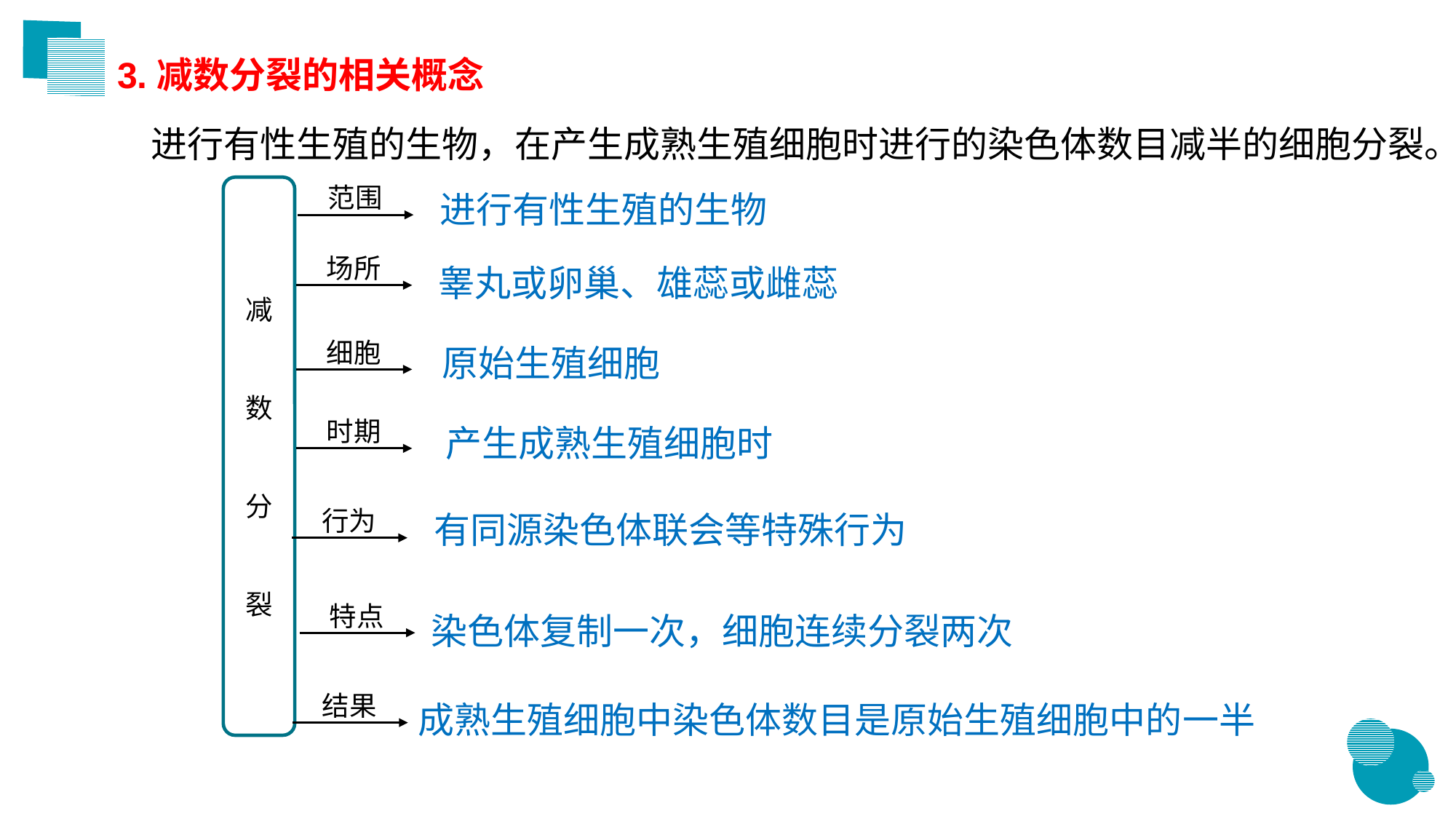

3.减数分裂的相关概念
进行有性生殖的生物，在产生成熟生殖细胞时进行的染色体数目减半的细胞分裂。
范围
减

数

分

裂
进行有性生殖的生物
场所
睾丸或卵巢、雄蕊或雌蕊
细胞
原始生殖细胞
时期
产生成熟生殖细胞时
行为
有同源染色体联会等特殊行为
特点
染色体复制一次，细胞连续分裂两次
结果
成熟生殖细胞中染色体数目是原始生殖细胞中的一半